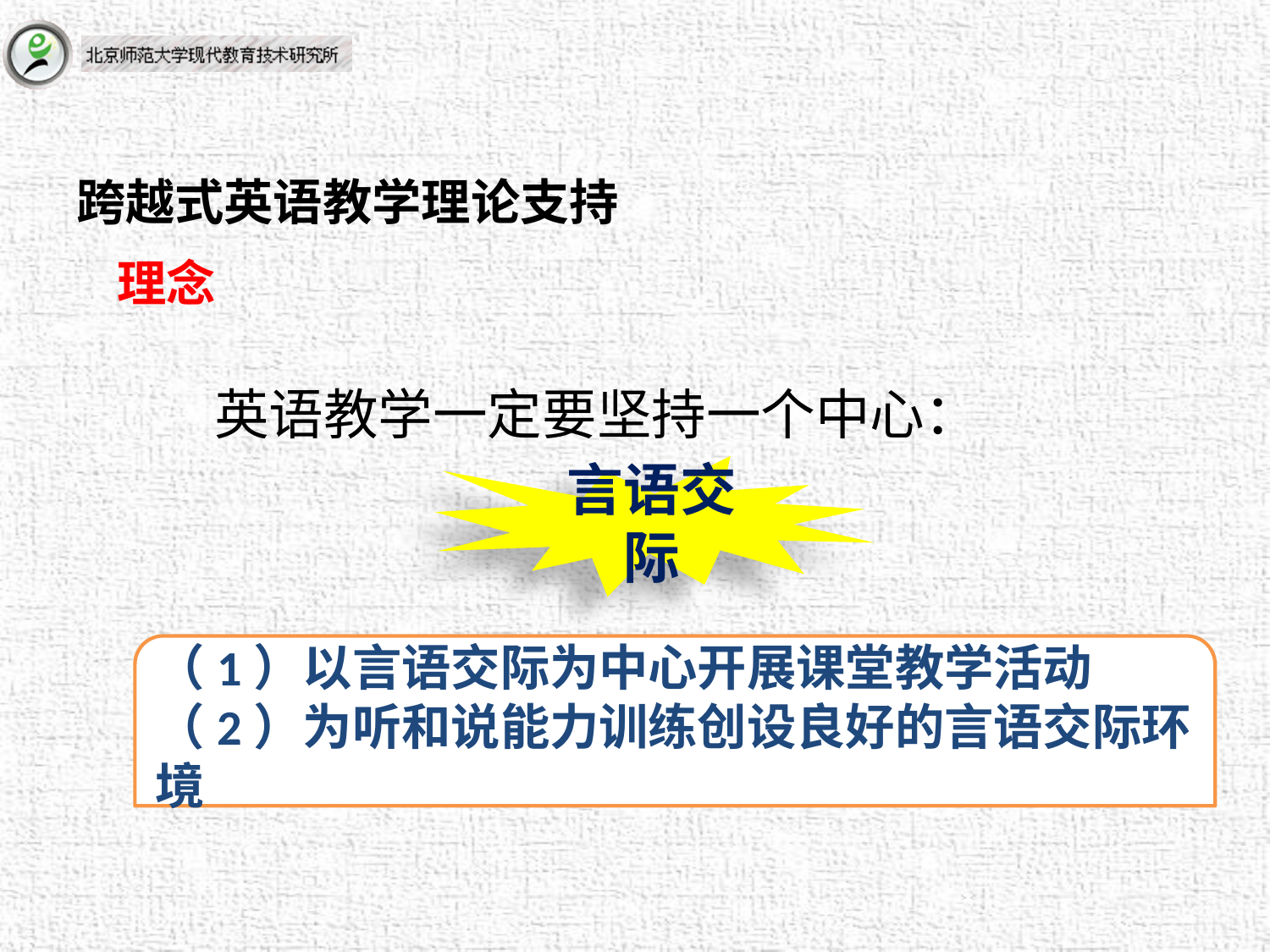

# 跨越式英语教学理论支持
理念
英语教学一定要坚持一个中心：

言语交际
（1）以言语交际为中心开展课堂教学活动
（2）为听和说能力训练创设良好的言语交际环境